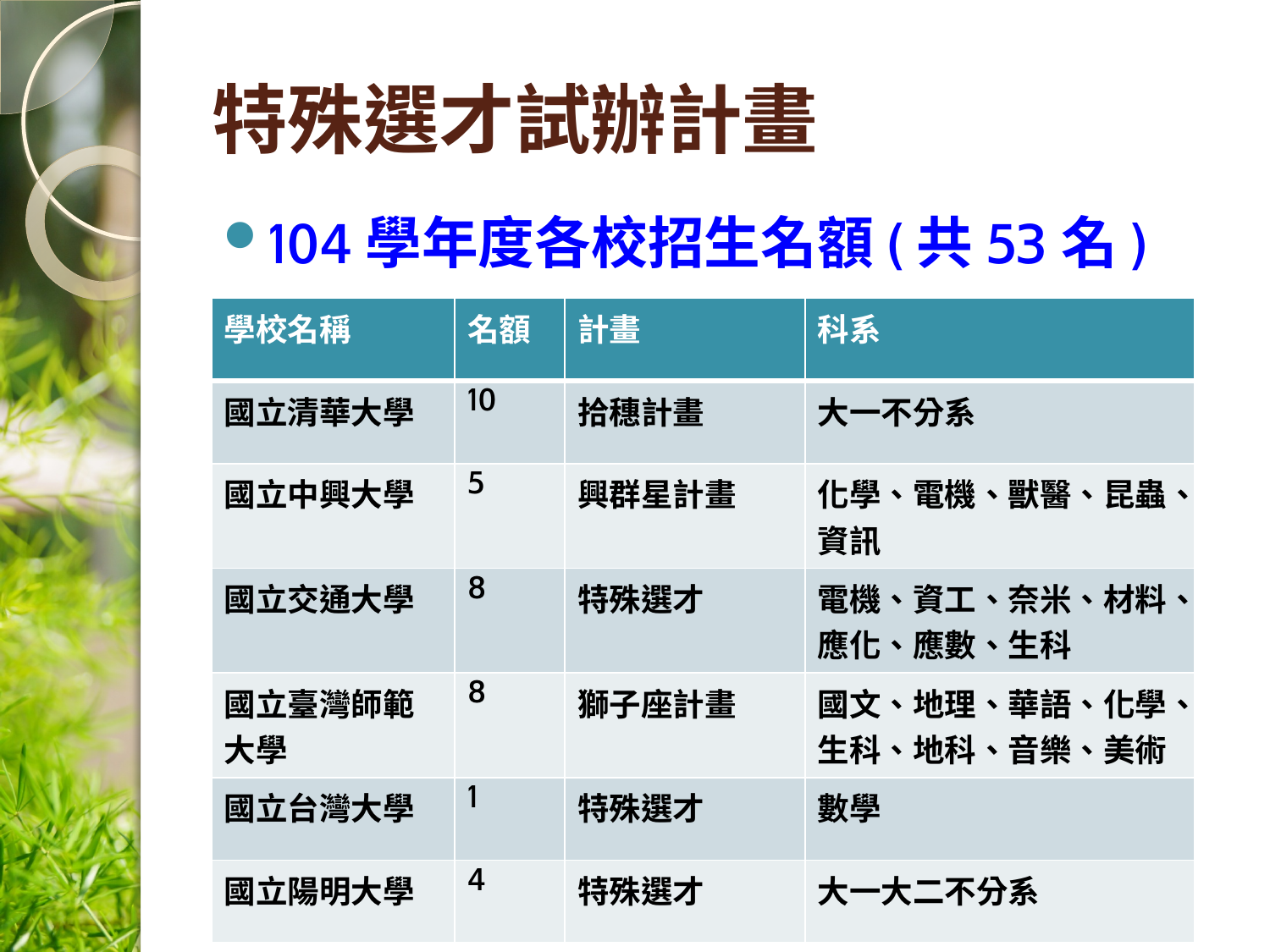

# 特殊選才試辦計畫
104學年度各校招生名額(共53名)
| 學校名稱 | 名額 | 計畫 | 科系 |
| --- | --- | --- | --- |
| 國立清華大學 | 10 | 拾穗計畫 | 大一不分系 |
| 國立中興大學 | 5 | 興群星計畫 | 化學、電機、獸醫、昆蟲、資訊 |
| 國立交通大學 | 8 | 特殊選才 | 電機、資工、奈米、材料、應化、應數、生科 |
| 國立臺灣師範大學 | 8 | 獅子座計畫 | 國文、地理、華語、化學、生科、地科、音樂、美術 |
| 國立台灣大學 | 1 | 特殊選才 | 數學 |
| 國立陽明大學 | 4 | 特殊選才 | 大一大二不分系 |